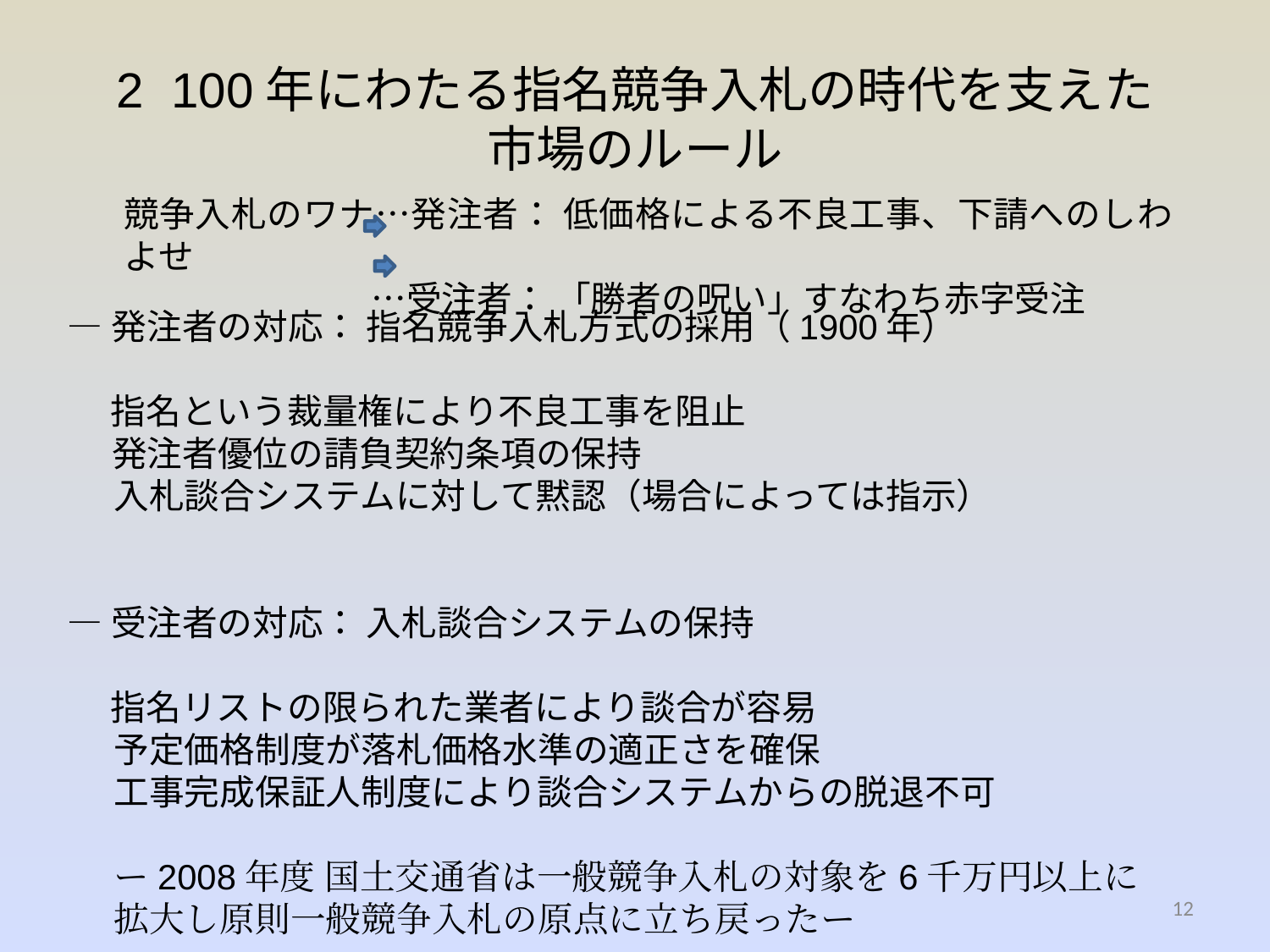

# 2  100年にわたる指名競争入札の時代を支えた 市場のルール
競争入札のワナ…発注者： 低価格による不良工事、下請へのしわよせ
　　　　　　　…受注者： 「勝者の呪い」すなわち赤字受注

―発注者の対応： 指名競争入札方式の採用（1900年）

　 指名という裁量権により不良工事を阻止
　 発注者優位の請負契約条項の保持
入札談合システムに対して黙認（場合によっては指示）

―受注者の対応： 入札談合システムの保持

　 指名リストの限られた業者により談合が容易
予定価格制度が落札価格水準の適正さを確保
工事完成保証人制度により談合システムからの脱退不可

ー2008年度 国土交通省は一般競争入札の対象を6千万円以上に拡大し原則一般競争入札の原点に立ち戻ったー
12